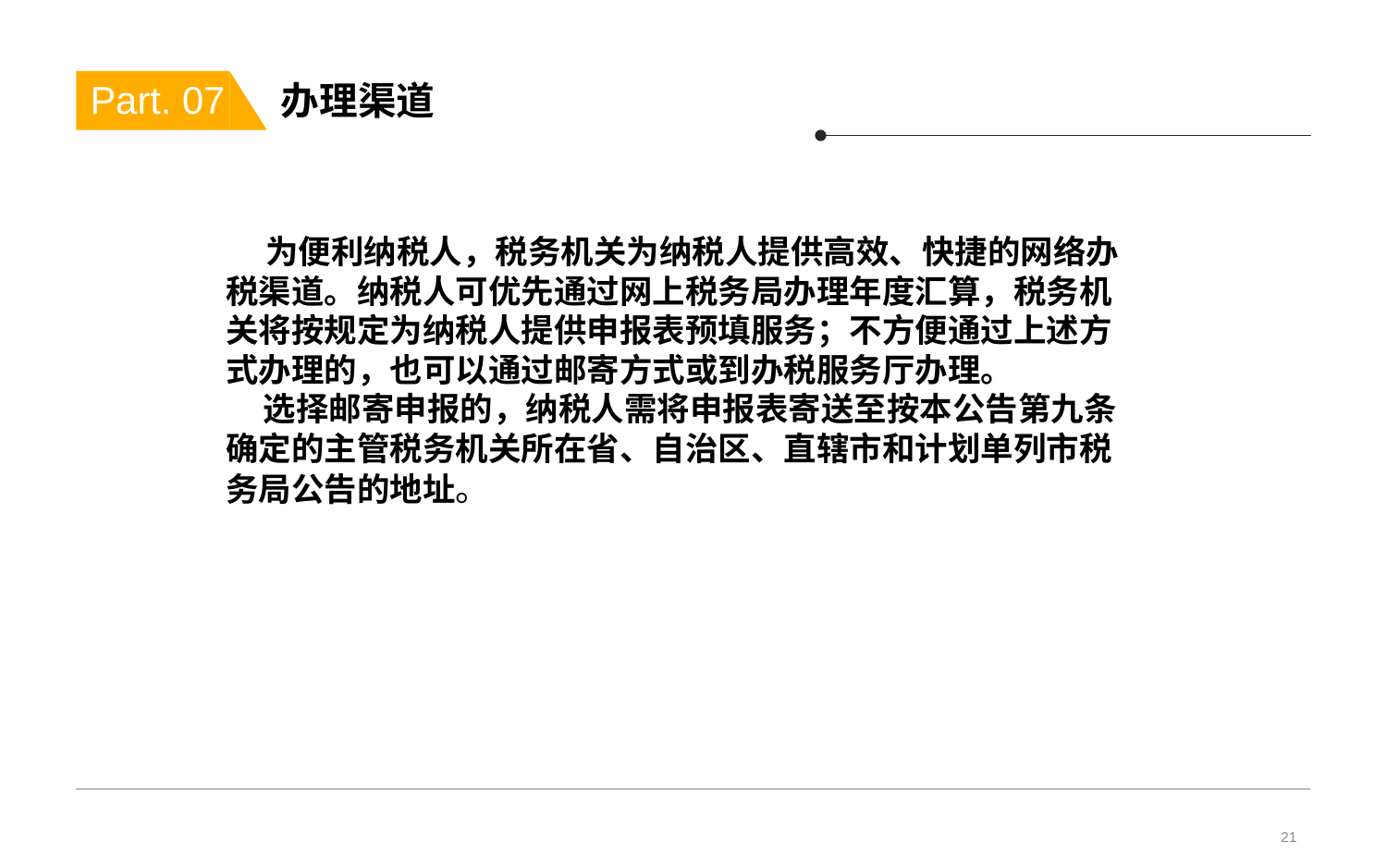

# 办理渠道
Part. 07
    为便利纳税人，税务机关为纳税人提供高效、快捷的网络办税渠道。纳税人可优先通过网上税务局办理年度汇算，税务机关将按规定为纳税人提供申报表预填服务；不方便通过上述方式办理的，也可以通过邮寄方式或到办税服务厅办理。
    选择邮寄申报的，纳税人需将申报表寄送至按本公告第九条确定的主管税务机关所在省、自治区、直辖市和计划单列市税务局公告的地址。

21